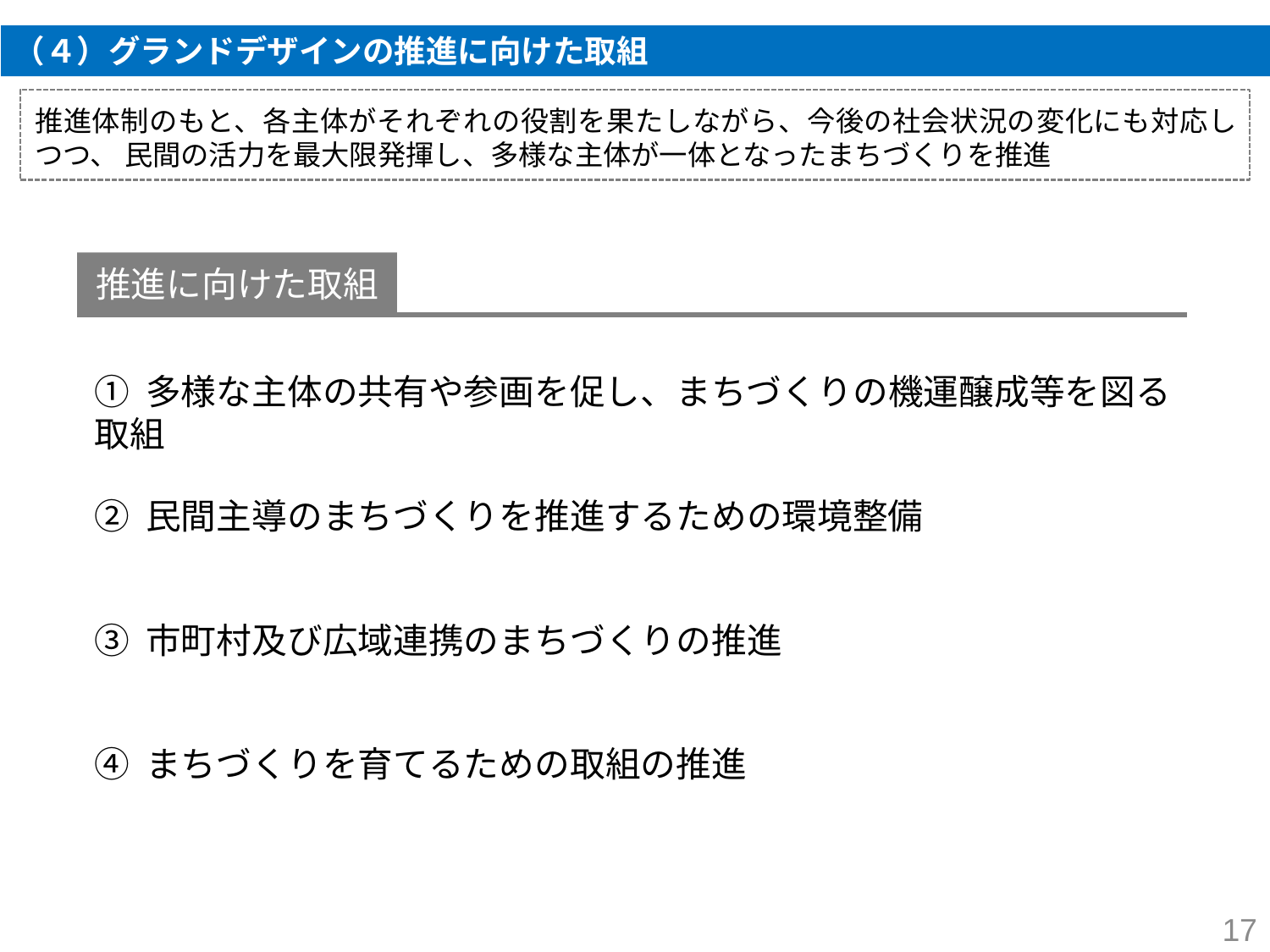

（４）グランドデザインの推進に向けた取組
推進体制のもと、各主体がそれぞれの役割を果たしながら、今後の社会状況の変化にも対応しつつ、 民間の活力を最大限発揮し、多様な主体が一体となったまちづくりを推進
推進に向けた取組
① 多様な主体の共有や参画を促し、まちづくりの機運醸成等を図る取組
② 民間主導のまちづくりを推進するための環境整備
③ 市町村及び広域連携のまちづくりの推進
④ まちづくりを育てるための取組の推進
17